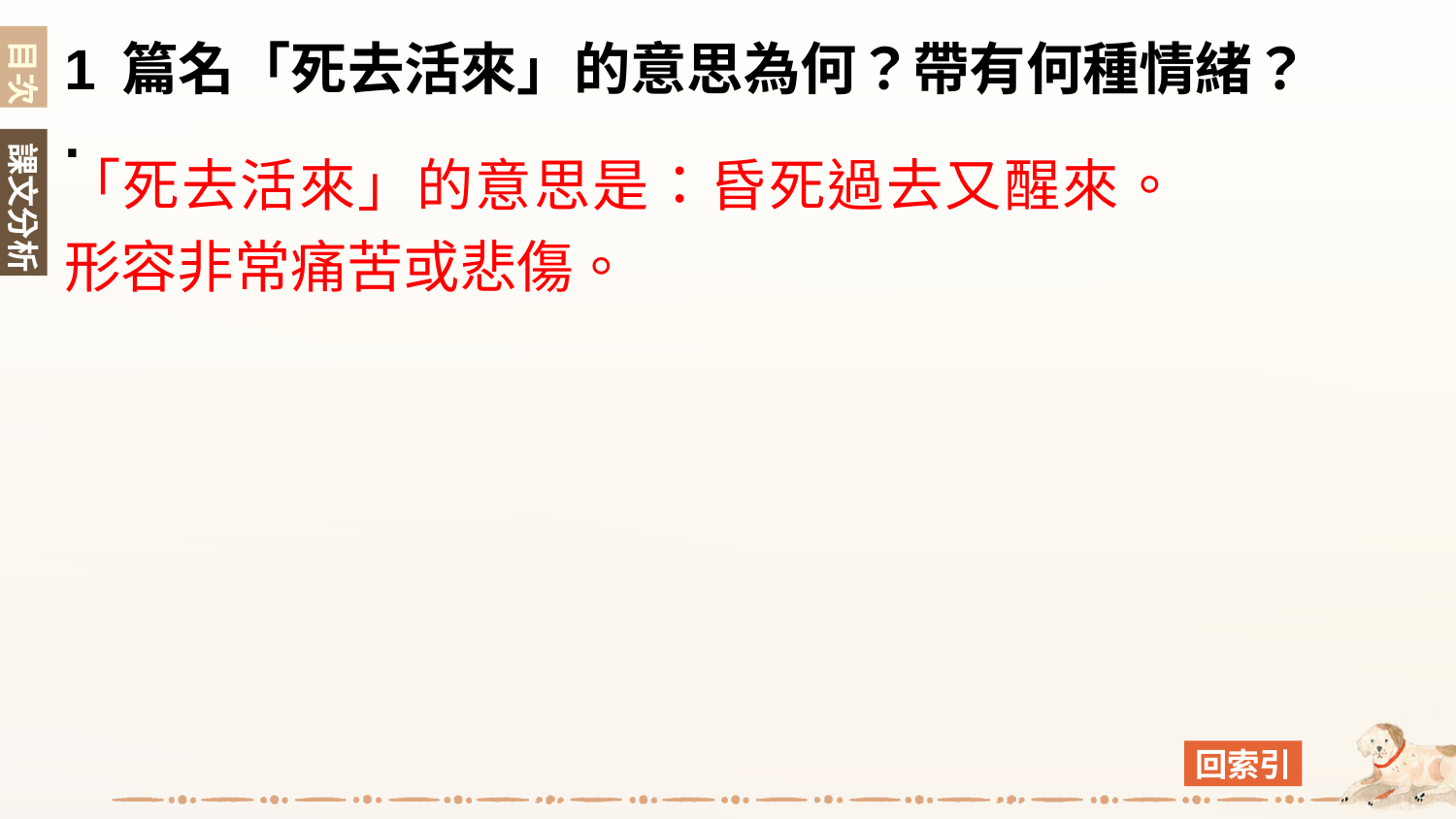

目次
1.
篇名「死去活來」的意思為何？帶有何種情緒？
課文分析
「死去活來」的意思是：昏死過去又醒來。形容非常痛苦或悲傷。
回索引